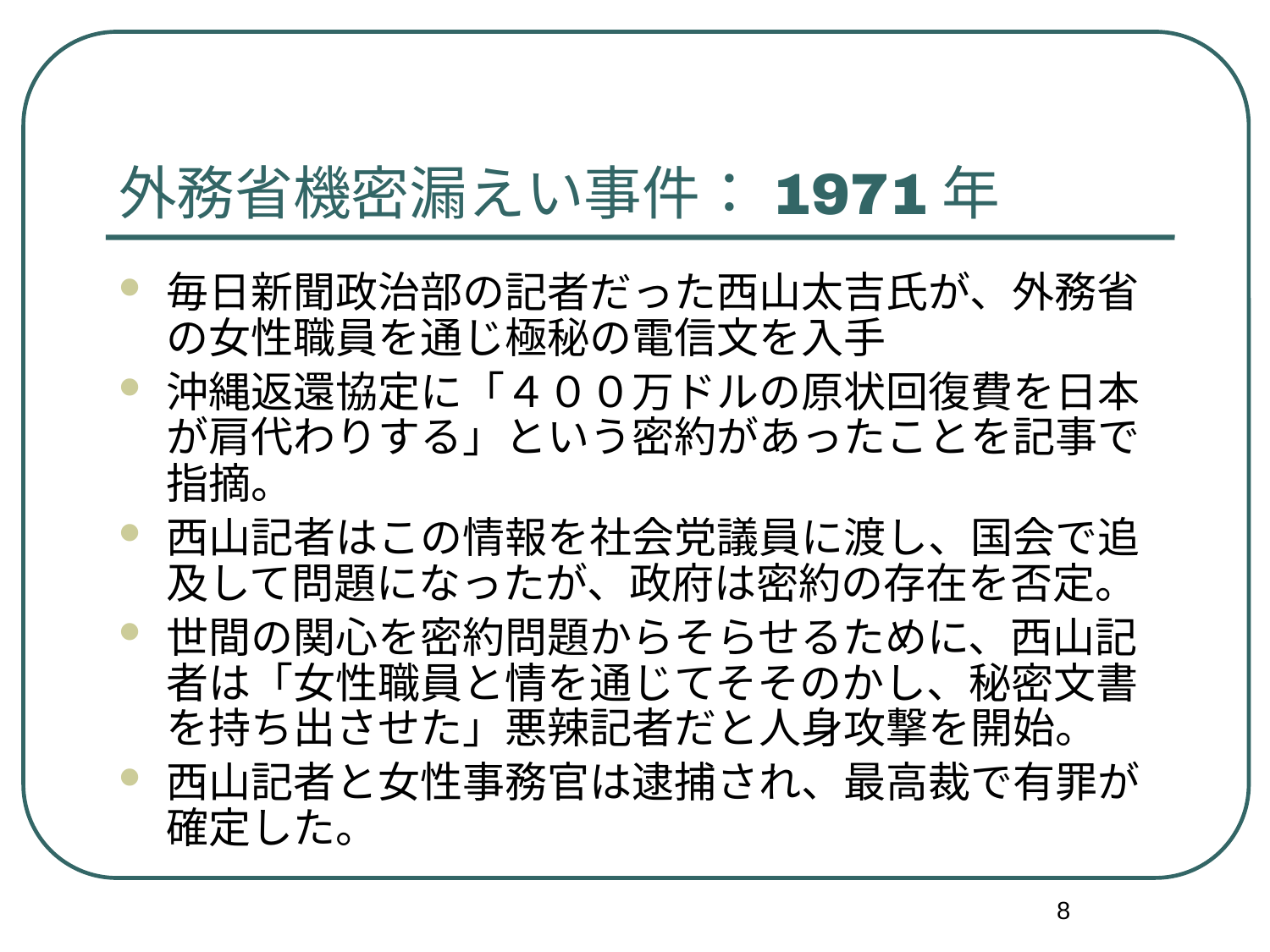

外務省機密漏えい事件：1971年
毎日新聞政治部の記者だった西山太吉氏が、外務省の女性職員を通じ極秘の電信文を入手
沖縄返還協定に「４００万ドルの原状回復費を日本が肩代わりする」という密約があったことを記事で指摘。
西山記者はこの情報を社会党議員に渡し、国会で追及して問題になったが、政府は密約の存在を否定。
世間の関心を密約問題からそらせるために、西山記者は「女性職員と情を通じてそそのかし、秘密文書を持ち出させた」悪辣記者だと人身攻撃を開始。
西山記者と女性事務官は逮捕され、最高裁で有罪が確定した。
8